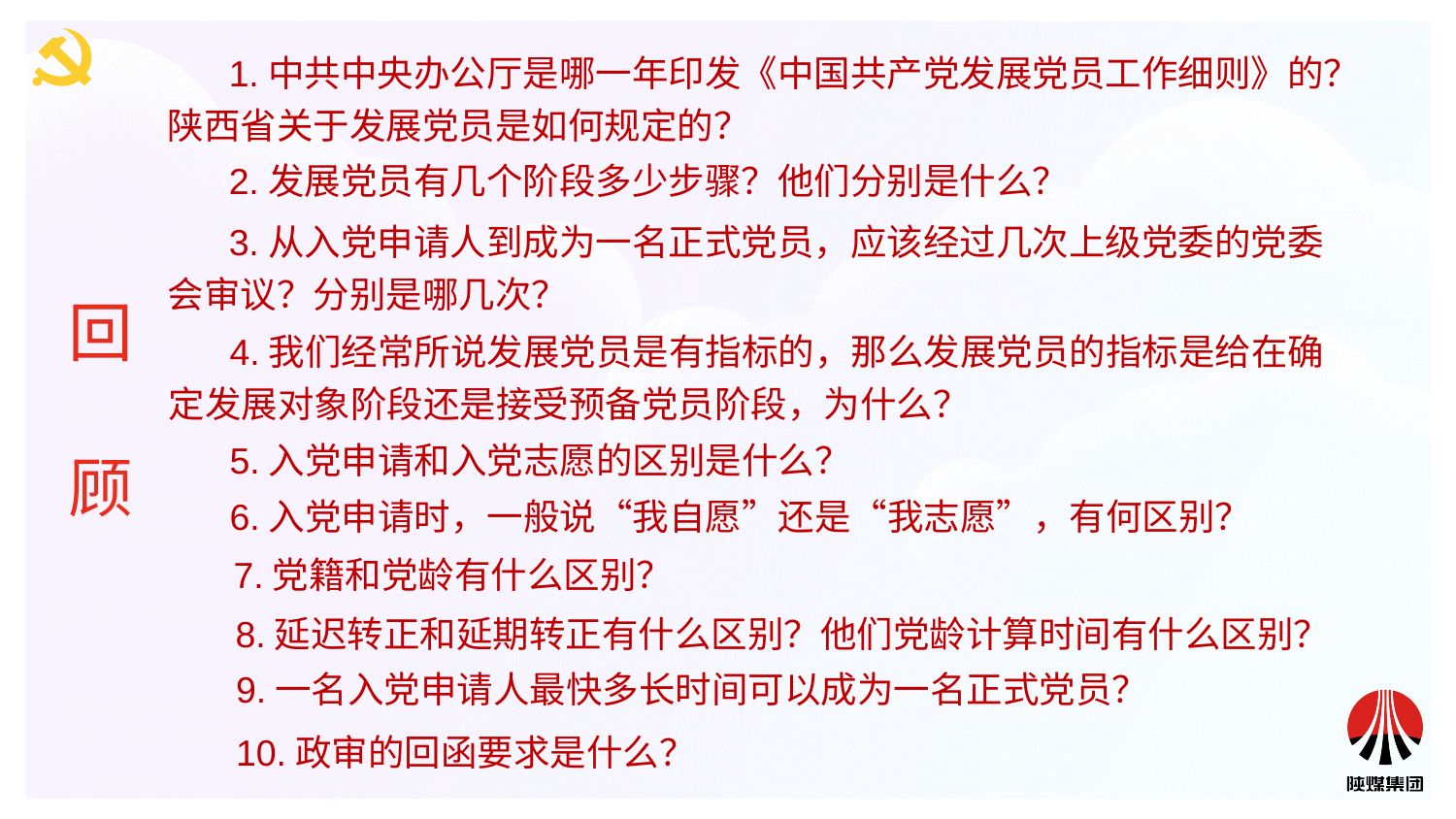

1.中共中央办公厅是哪一年印发《中国共产党发展党员工作细则》的？陕西省关于发展党员是如何规定的？
      2.发展党员有几个阶段多少步骤？他们分别是什么？
      3.从入党申请人到成为一名正式党员，应该经过几次上级党委的党委会审议？分别是哪几次？
回

顾
      4.我们经常所说发展党员是有指标的，那么发展党员的指标是给在确定发展对象阶段还是接受预备党员阶段，为什么？
      5.入党申请和入党志愿的区别是什么？
      6.入党申请时，一般说“我自愿”还是“我志愿”，有何区别？
      7.党籍和党龄有什么区别？
      8.延迟转正和延期转正有什么区别？他们党龄计算时间有什么区别？
      9.一名入党申请人最快多长时间可以成为一名正式党员？
      10.政审的回函要求是什么？